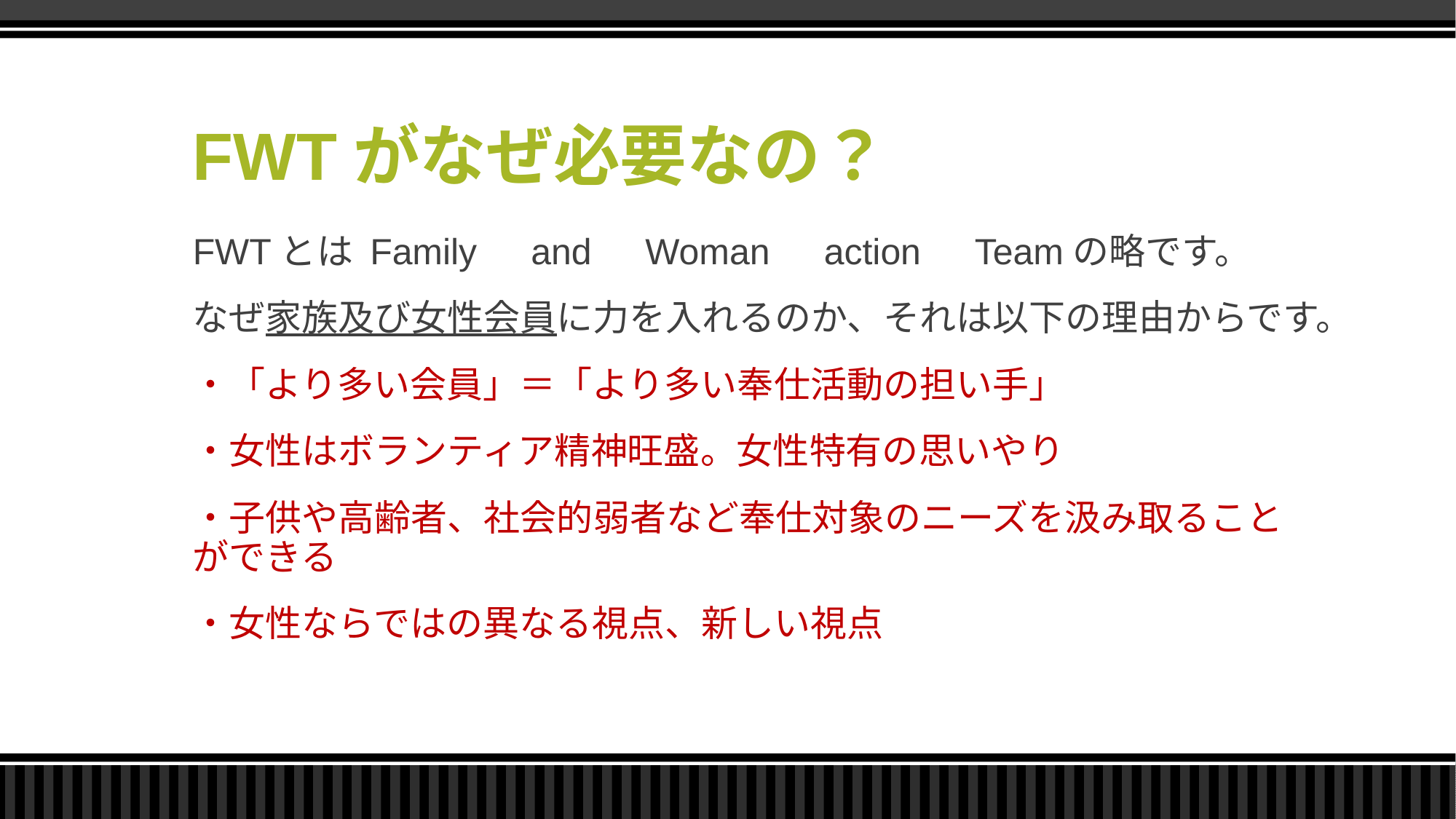

# FWTがなぜ必要なの？
FWTとは Family　and　Woman　action　Teamの略です。
なぜ家族及び女性会員に力を入れるのか、それは以下の理由からです。
・「より多い会員」＝「より多い奉仕活動の担い手」
・女性はボランティア精神旺盛。女性特有の思いやり
・子供や高齢者、社会的弱者など奉仕対象のニーズを汲み取ることができる
・女性ならではの異なる視点、新しい視点